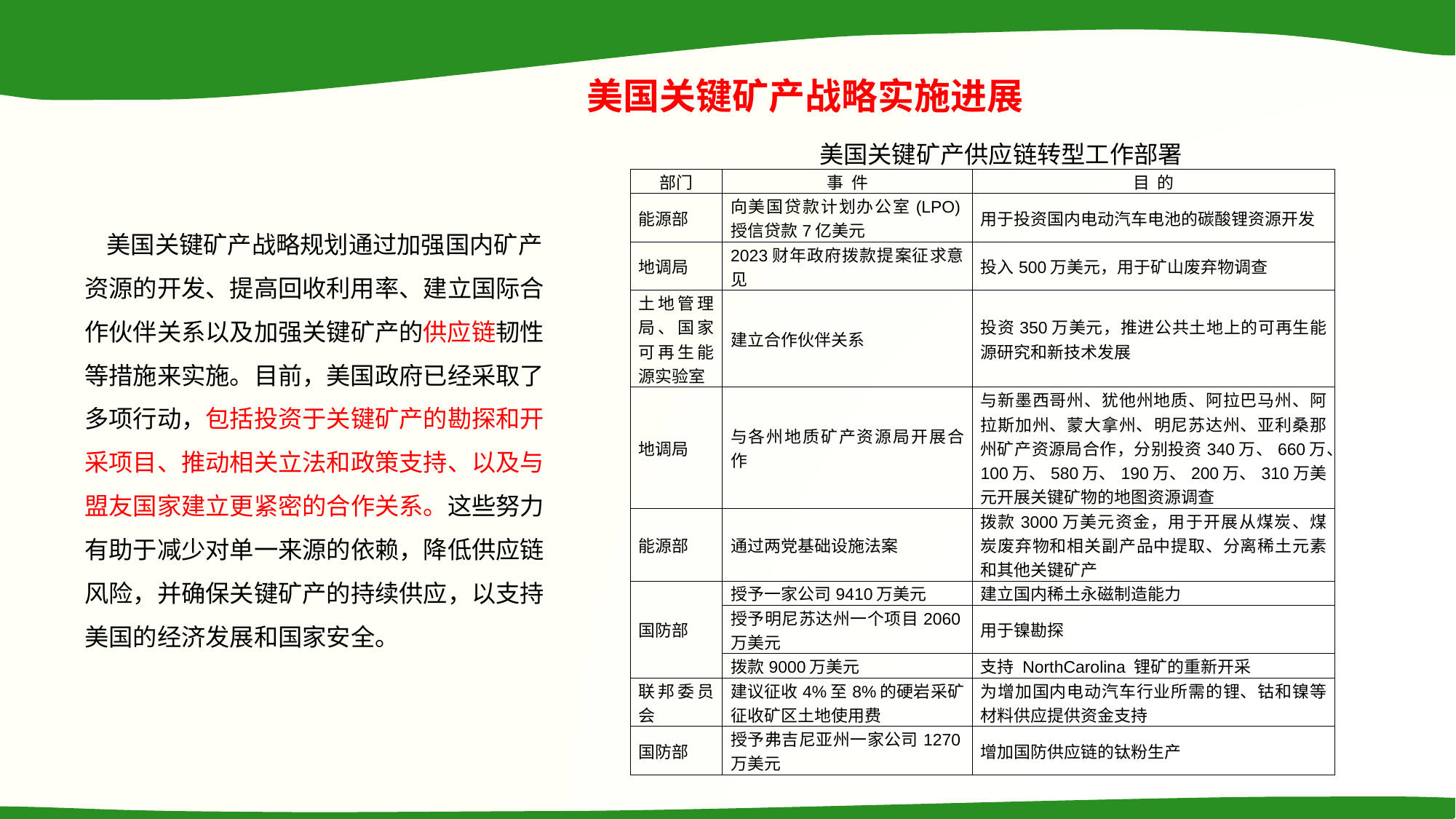

美国关键矿产战略实施进展
美国关键矿产供应链转型工作部署
| 部门 | 事 件 | 目 的 |
| --- | --- | --- |
| 能源部 | 向美国贷款计划办公室(LPO)授信贷款7亿美元 | 用于投资国内电动汽车电池的碳酸锂资源开发 |
| 地调局 | 2023财年政府拨款提案征求意见 | 投入500万美元，用于矿山废弃物调查 |
| 土地管理局、国家可再生能源实验室 | 建立合作伙伴关系 | 投资350万美元，推进公共土地上的可再生能源研究和新技术发展 |
| 地调局 | 与各州地质矿产资源局开展合作 | 与新墨西哥州、犹他州地质、阿拉巴马州、阿拉斯加州、蒙大拿州、明尼苏达州、亚利桑那州矿产资源局合作，分别投资340万、660万、100万、580万、190万、200万、310万美元开展关键矿物的地图资源调查 |
| 能源部 | 通过两党基础设施法案 | 拨款3000万美元资金，用于开展从煤炭、煤炭废弃物和相关副产品中提取、分离稀土元素和其他关键矿产 |
| 国防部 | 授予一家公司9410万美元 | 建立国内稀土永磁制造能力 |
|  | 授予明尼苏达州一个项目2060万美元 | 用于镍勘探 |
|  | 拨款9000万美元 | 支持 NorthCarolina 锂矿的重新开采 |
| 联邦委员会 | 建议征收4%至8%的硬岩采矿征收矿区土地使用费 | 为增加国内电动汽车行业所需的锂、钴和镍等材料供应提供资金支持 |
| 国防部 | 授予弗吉尼亚州一家公司1270万美元 | 增加国防供应链的钛粉生产 |
   美国关键矿产战略规划通过加强国内矿产资源的开发、提高回收利用率、建立国际合作伙伴关系以及加强关键矿产的供应链韧性等措施来实施。目前，美国政府已经采取了多项行动，包括投资于关键矿产的勘探和开采项目、推动相关立法和政策支持、以及与盟友国家建立更紧密的合作关系。这些努力有助于减少对单一来源的依赖，降低供应链风险，并确保关键矿产的持续供应，以支持美国的经济发展和国家安全。